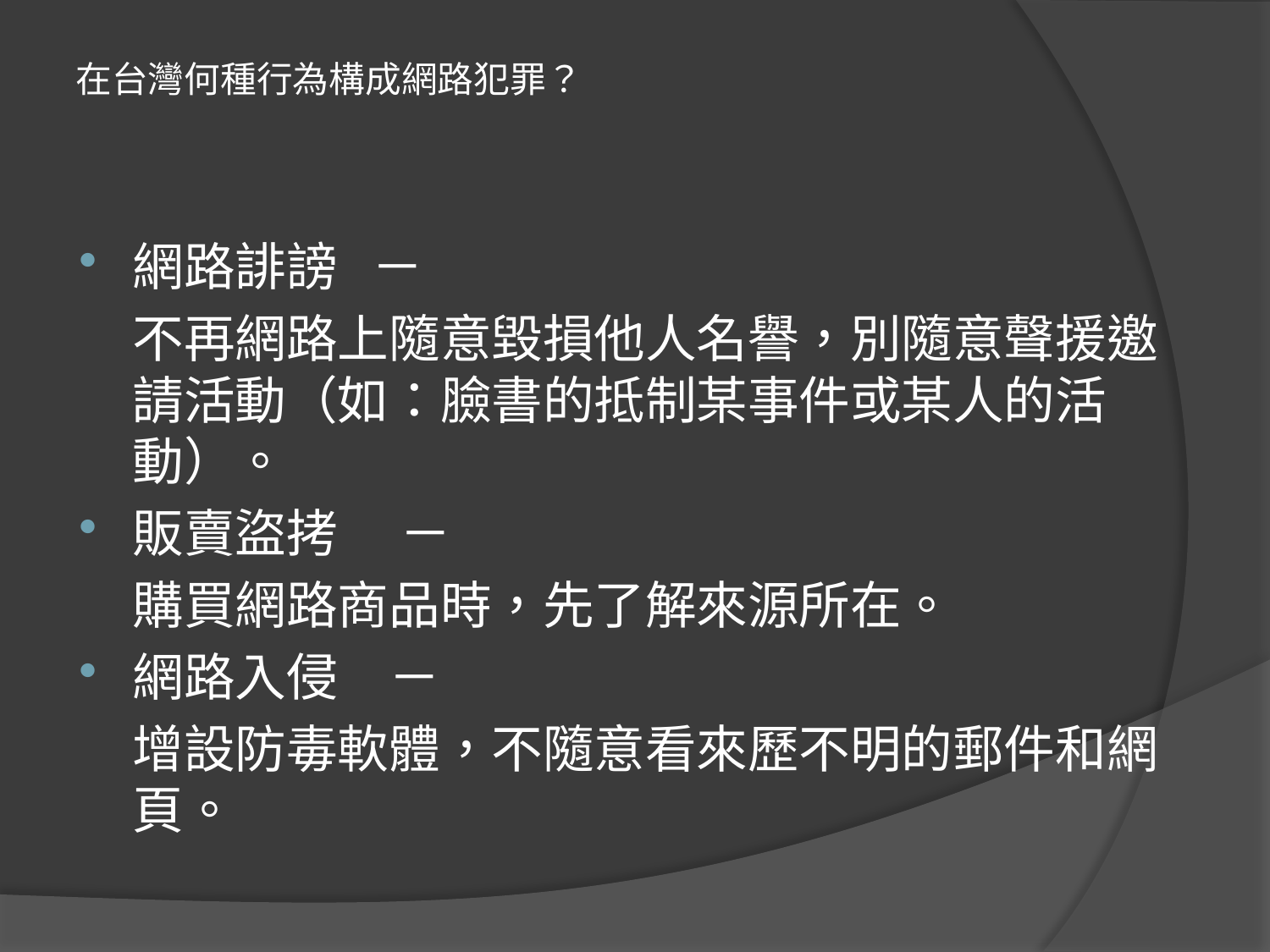

# 在台灣何種行為構成網路犯罪？
網路誹謗   －
	不再網路上隨意毀損他人名譽，別隨意聲援邀請活動（如：臉書的抵制某事件或某人的活動）。
販賣盜拷 　－
	購買網路商品時，先了解來源所在。
網路入侵　－
	增設防毒軟體，不隨意看來歷不明的郵件和網頁。